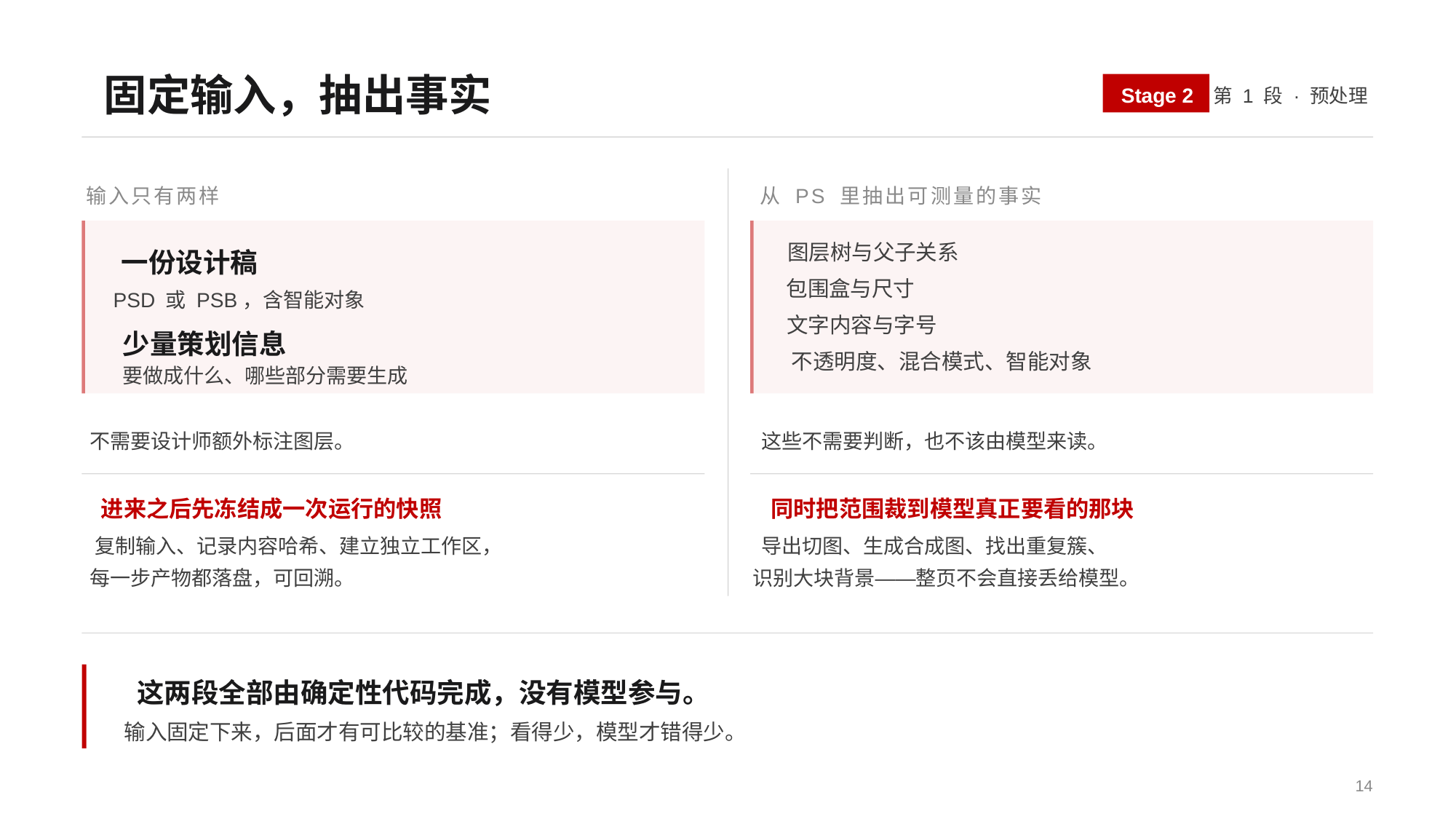

固定输入，抽出事实

Stage 2
第 1 段 · 预处理

输入只有两样
从 PS 里抽出可测量的事实

图层树与父子关系
一份设计稿
包围盒与尺寸
PSD 或 PSB，含智能对象
文字内容与字号
少量策划信息
不透明度、混合模式、智能对象
要做成什么、哪些部分需要生成
不需要设计师额外标注图层。
这些不需要判断，也不该由模型来读。

进来之后先冻结成一次运行的快照
同时把范围裁到模型真正要看的那块
复制输入、记录内容哈希、建立独立工作区，
导出切图、生成合成图、找出重复簇、
每一步产物都落盘，可回溯。
识别大块背景——整页不会直接丢给模型。

这两段全部由确定性代码完成，没有模型参与。
输入固定下来，后面才有可比较的基准；看得少，模型才错得少。
14